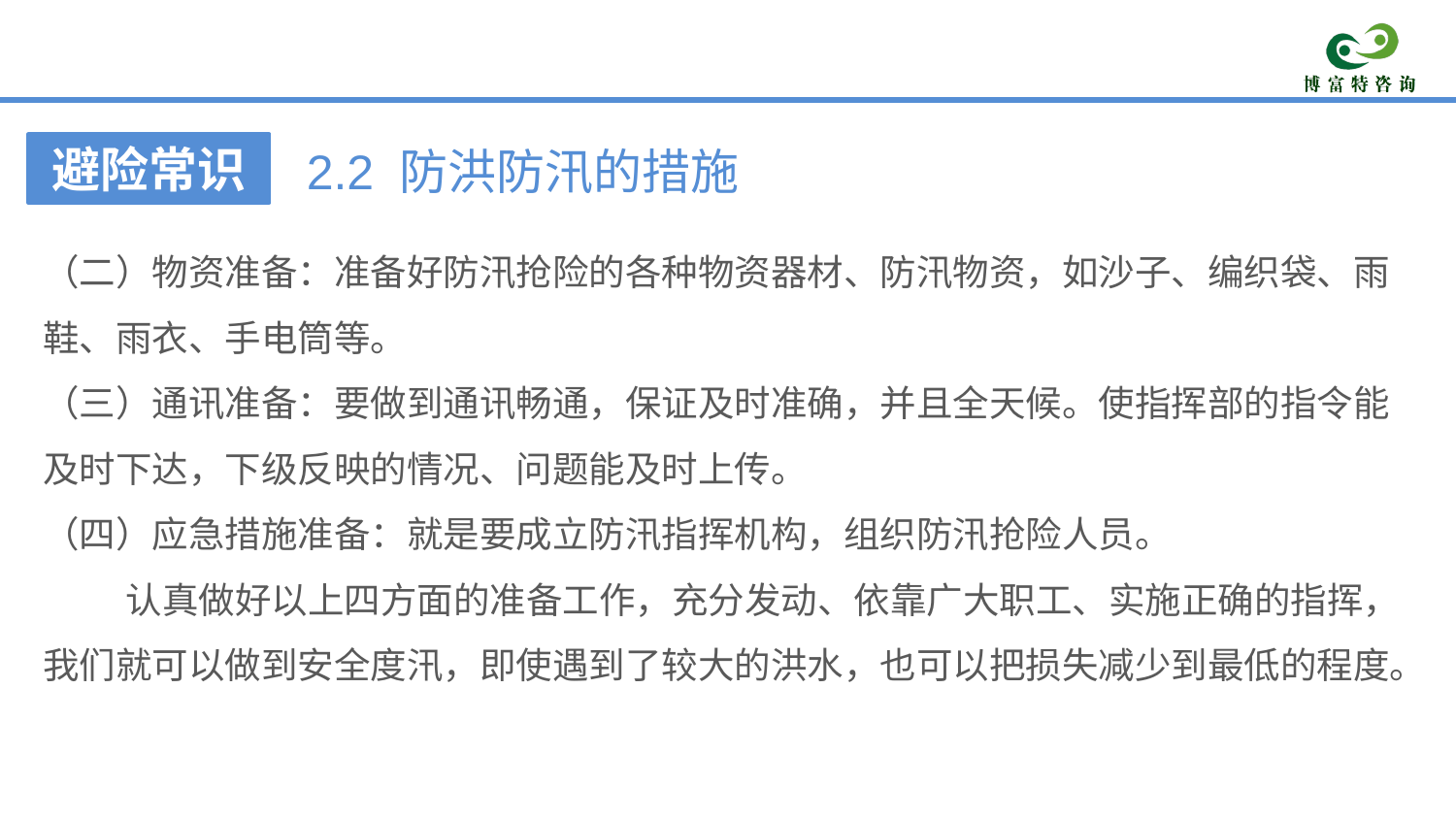

2.2 防洪防汛的措施
（二）物资准备：准备好防汛抢险的各种物资器材、防汛物资，如沙子、编织袋、雨鞋、雨衣、手电筒等。
（三）通讯准备：要做到通讯畅通，保证及时准确，并且全天候。使指挥部的指令能及时下达，下级反映的情况、问题能及时上传。
（四）应急措施准备：就是要成立防汛指挥机构，组织防汛抢险人员。
         认真做好以上四方面的准备工作，充分发动、依靠广大职工、实施正确的指挥，我们就可以做到安全度汛，即使遇到了较大的洪水，也可以把损失减少到最低的程度。